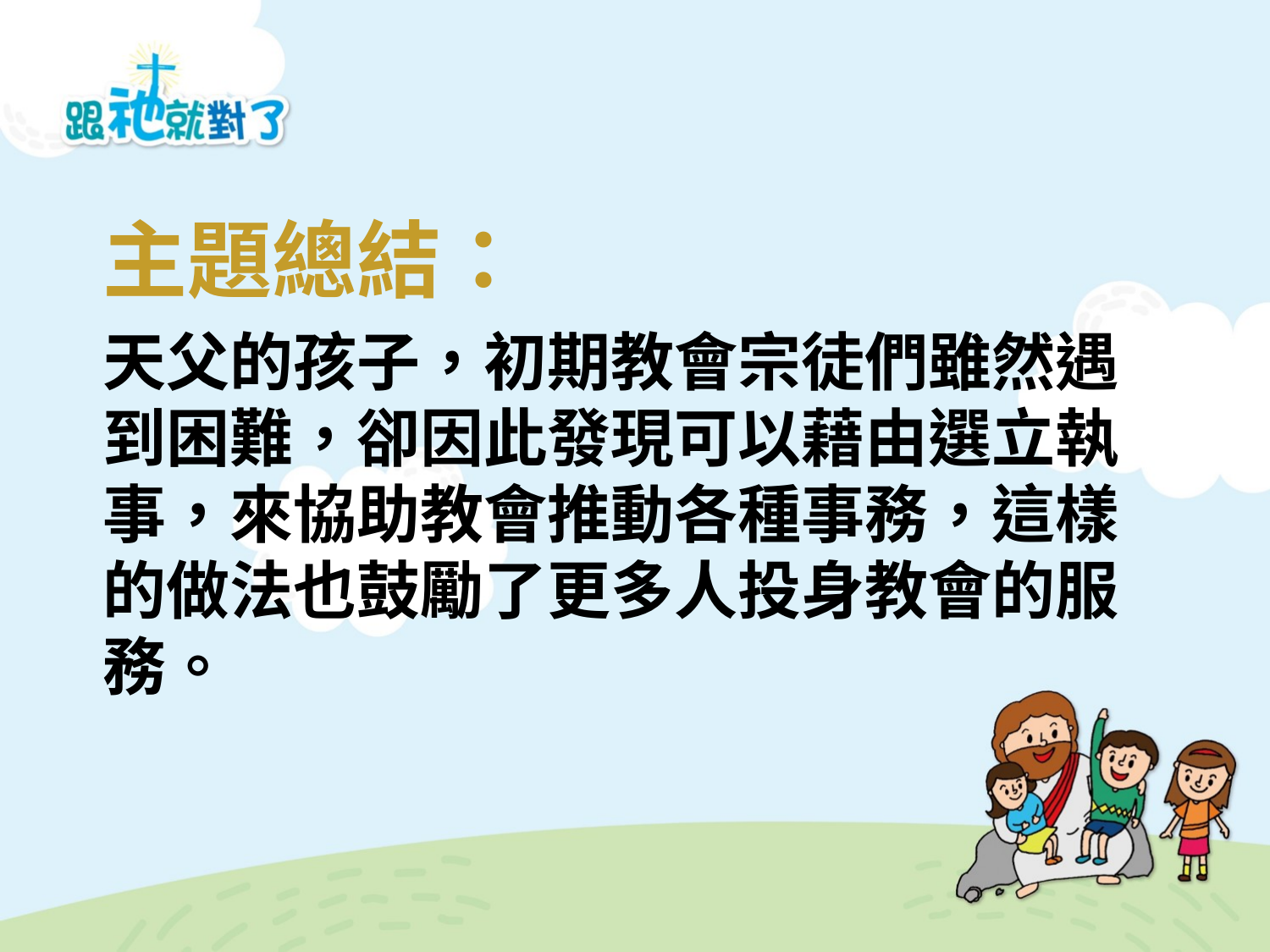

主題總結：
天父的孩子，初期教會宗徒們雖然遇到困難，卻因此發現可以藉由選立執事，來協助教會推動各種事務，這樣的做法也鼓勵了更多人投身教會的服務。